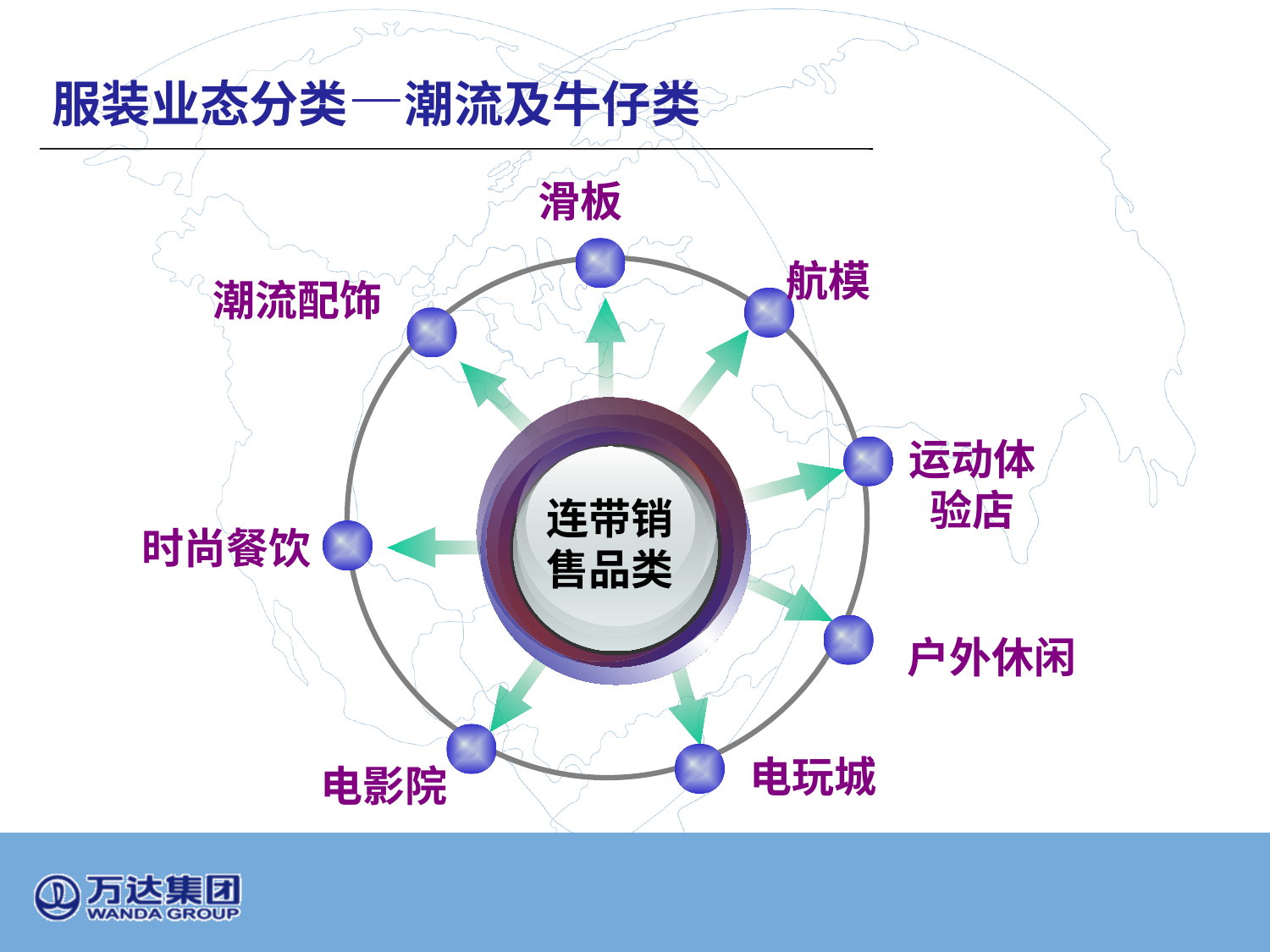

服装业态分类—潮流及牛仔类
滑板

航模

潮流配饰

运动体验店

连带销售品类
时尚餐饮

户外休闲

电玩城
电影院